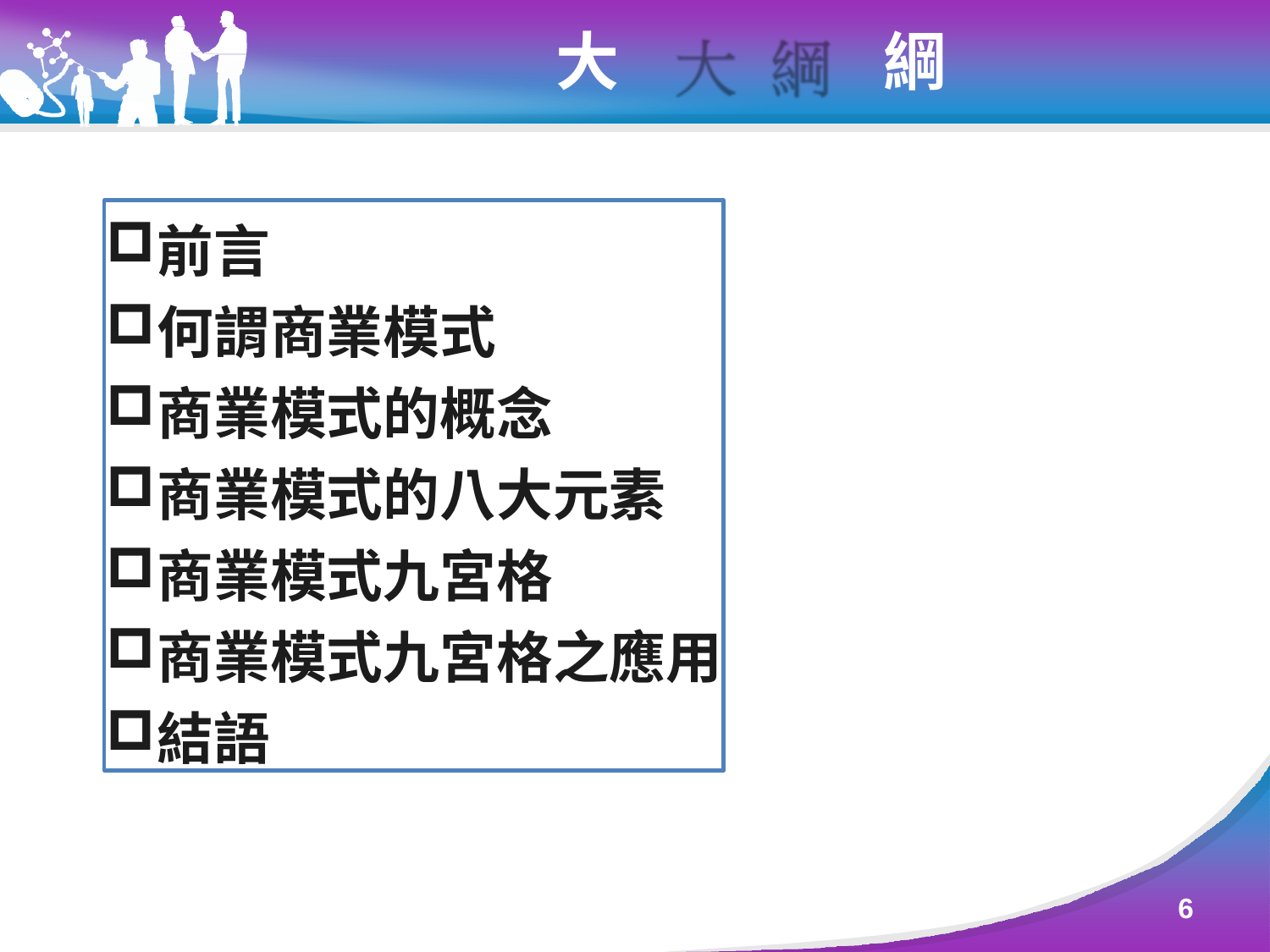

大	綱

前言
何謂商業模式
商業模式的概念
商業模式的八大元素
商業模式九宮格
商業模式九宮格之應用
結語

6